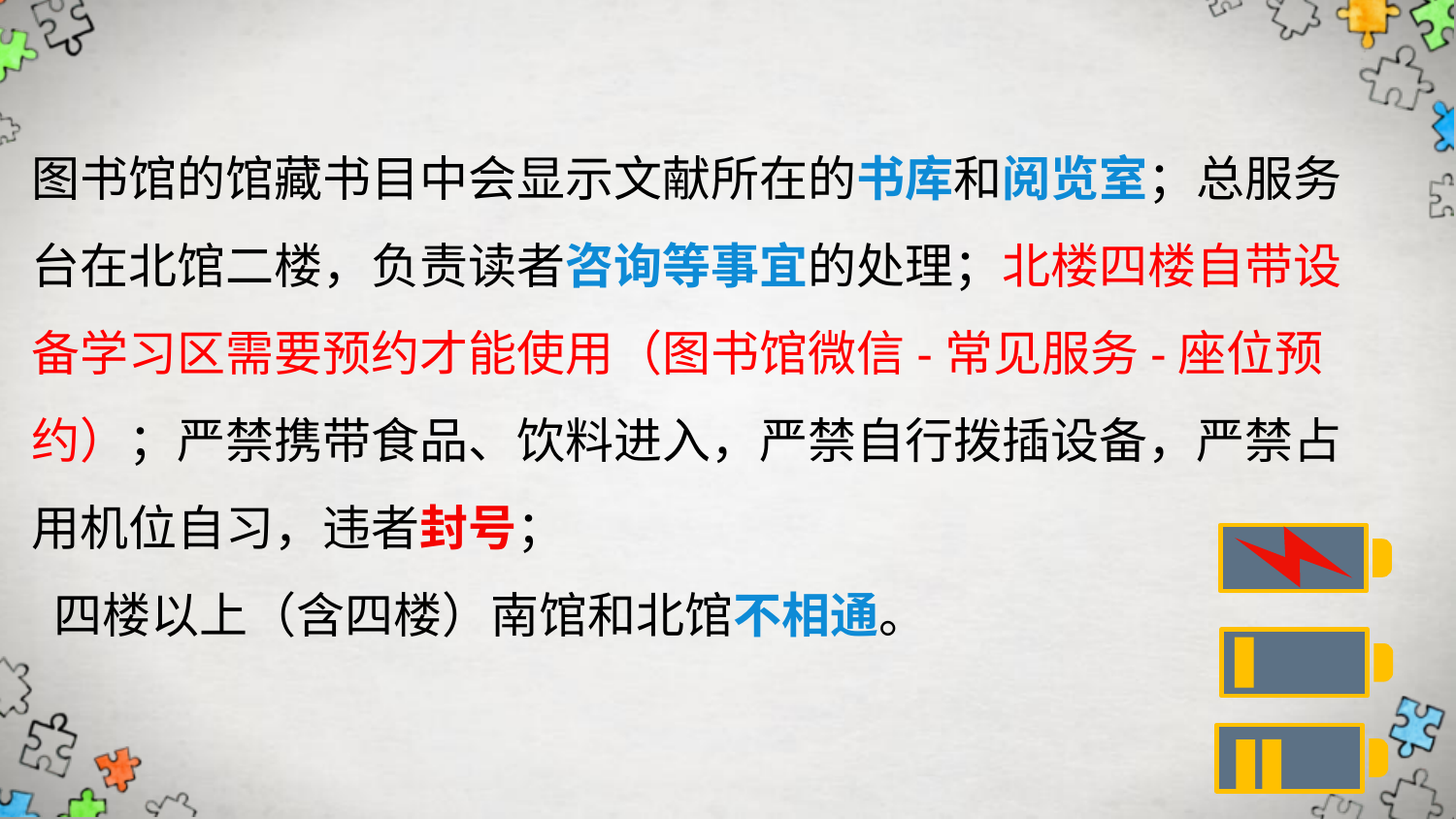

图书馆的馆藏书目中会显示文献所在的书库和阅览室；总服务台在北馆二楼，负责读者咨询等事宜的处理；北楼四楼自带设备学习区需要预约才能使用（图书馆微信-常见服务-座位预约）；严禁携带食品、饮料进入，严禁自行拨插设备，严禁占用机位自习，违者封号；
 四楼以上（含四楼）南馆和北馆不相通。